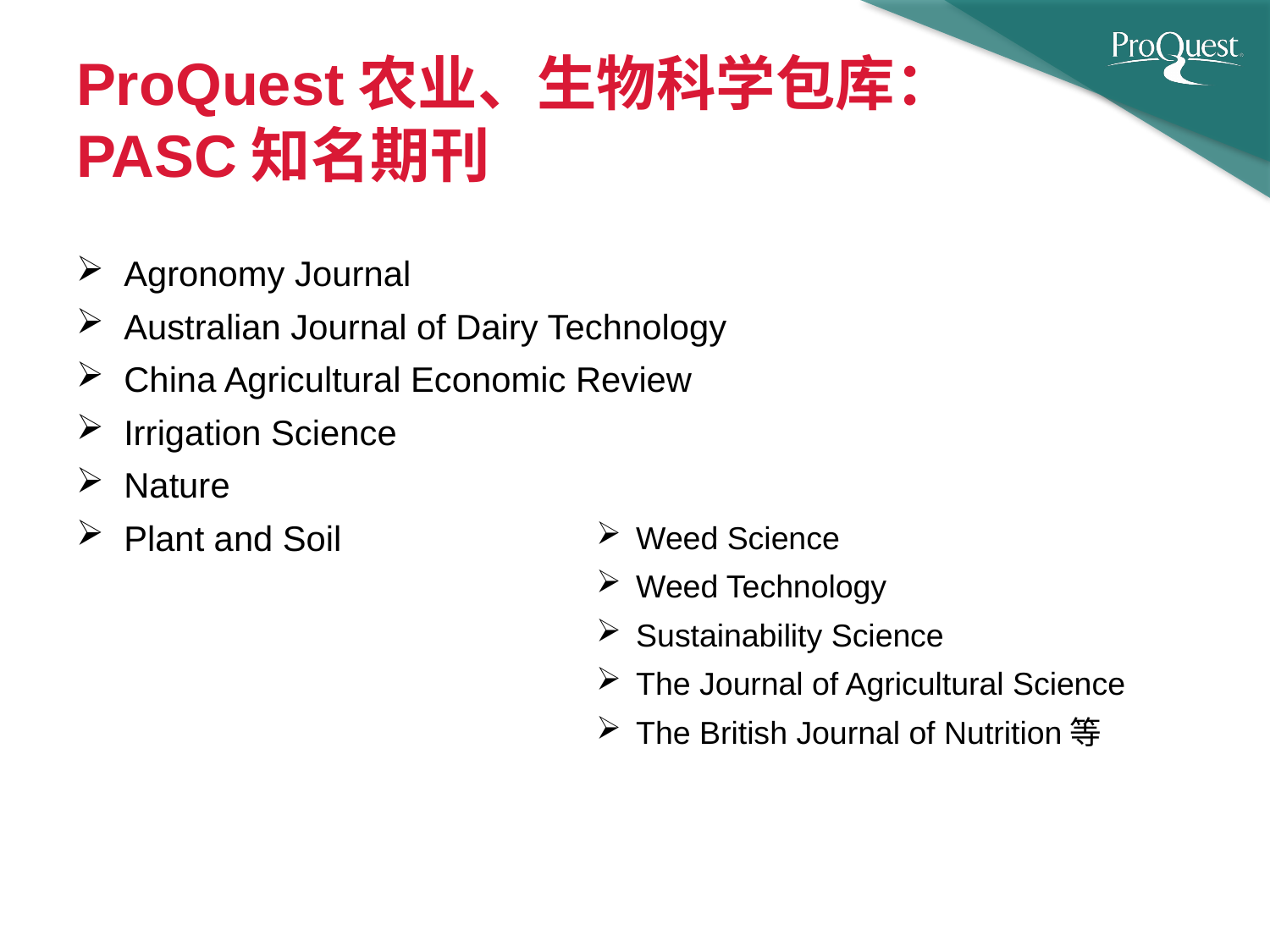

# ProQuest农业、生物科学包库： PASC知名期刊
Agronomy Journal
Australian Journal of Dairy Technology
China Agricultural Economic Review
Irrigation Science
Nature
Plant and Soil
Weed Science
Weed Technology
Sustainability Science
The Journal of Agricultural Science
The British Journal of Nutrition等